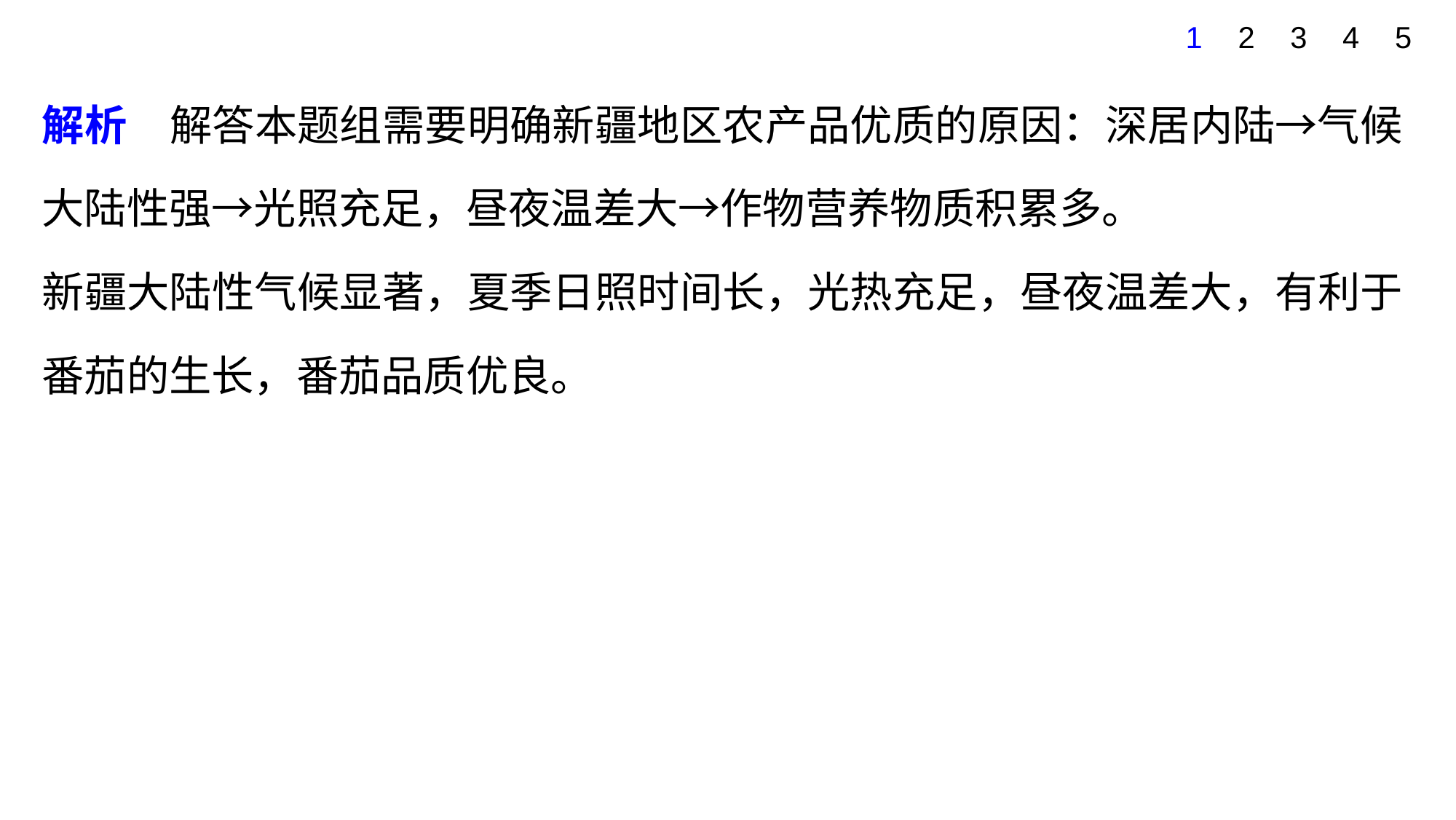

1
2
3
4
5
解析　解答本题组需要明确新疆地区农产品优质的原因：深居内陆→气候大陆性强→光照充足，昼夜温差大→作物营养物质积累多。
新疆大陆性气候显著，夏季日照时间长，光热充足，昼夜温差大，有利于番茄的生长，番茄品质优良。